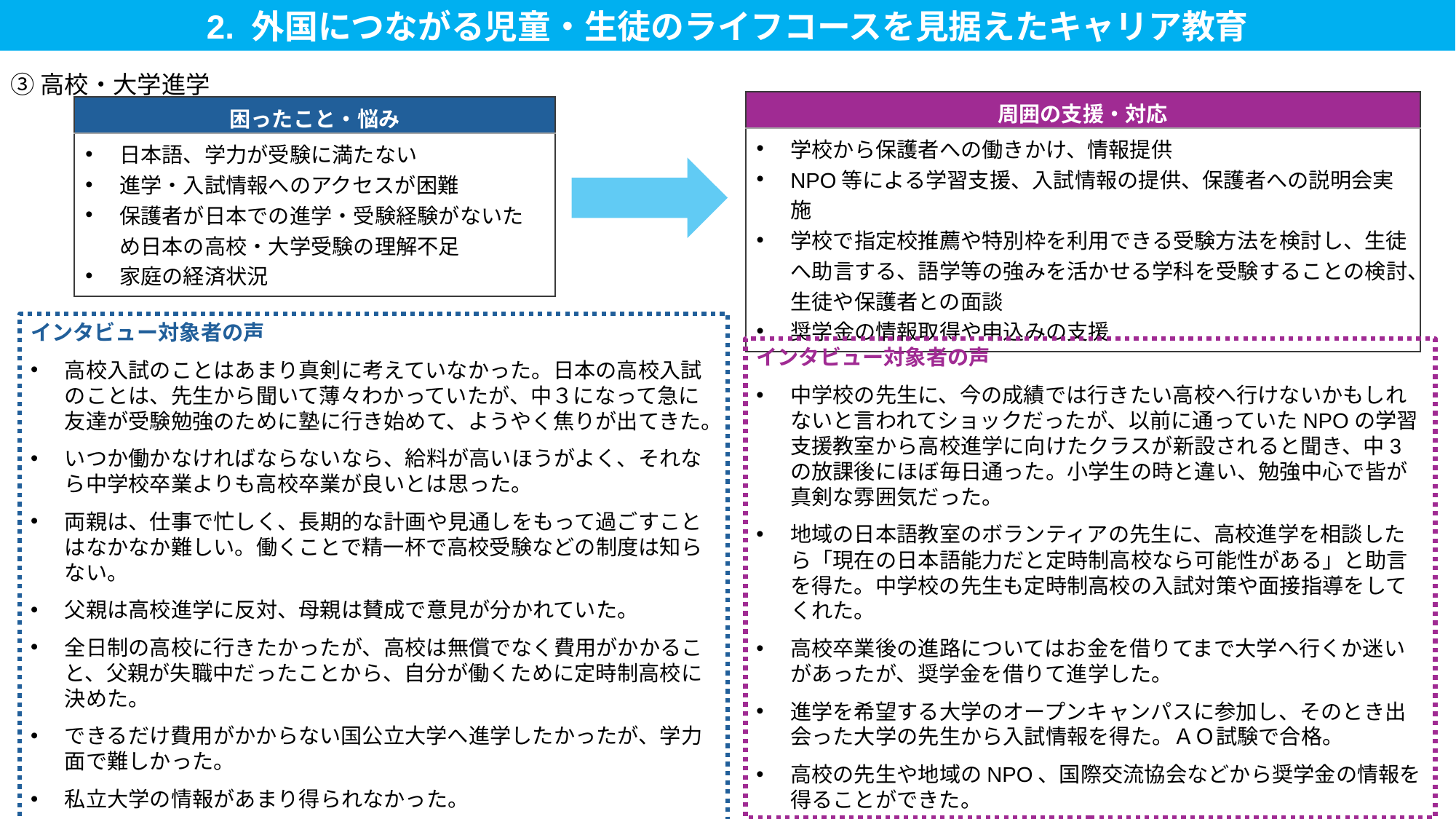

2. 外国につながる児童・生徒のライフコースを見据えたキャリア教育
③高校・大学進学
| 周囲の支援・対応 |
| --- |
| 学校から保護者への働きかけ、情報提供 NPO等による学習支援、入試情報の提供、保護者への説明会実施 学校で指定校推薦や特別枠を利用できる受験方法を検討し、生徒へ助言する、語学等の強みを活かせる学科を受験することの検討、生徒や保護者との面談 奨学金の情報取得や申込みの支援 |
| 困ったこと・悩み |
| --- |
| 日本語、学力が受験に満たない 進学・入試情報へのアクセスが困難 保護者が日本での進学・受験経験がないため日本の高校・大学受験の理解不足 家庭の経済状況 |

インタビュー対象者の声
高校入試のことはあまり真剣に考えていなかった。日本の高校入試のことは、先生から聞いて薄々わかっていたが、中３になって急に友達が受験勉強のために塾に行き始めて、ようやく焦りが出てきた。
いつか働かなければならないなら、給料が高いほうがよく、それなら中学校卒業よりも高校卒業が良いとは思った。
両親は、仕事で忙しく、長期的な計画や見通しをもって過ごすことはなかなか難しい。働くことで精一杯で高校受験などの制度は知らない。
父親は高校進学に反対、母親は賛成で意見が分かれていた。
全日制の高校に行きたかったが、高校は無償でなく費用がかかること、父親が失職中だったことから、自分が働くために定時制高校に決めた。
できるだけ費用がかからない国公立大学へ進学したかったが、学力面で難しかった。
私立大学の情報があまり得られなかった。
経済的な理由から一時期休学して学費を稼いだ。
インタビュー対象者の声
中学校の先生に、今の成績では行きたい高校へ行けないかもしれないと言われてショックだったが、以前に通っていたNPOの学習支援教室から高校進学に向けたクラスが新設されると聞き、中3の放課後にほぼ毎日通った。小学生の時と違い、勉強中心で皆が真剣な雰囲気だった。
地域の日本語教室のボランティアの先生に、高校進学を相談したら「現在の日本語能力だと定時制高校なら可能性がある」と助言を得た。中学校の先生も定時制高校の入試対策や面接指導をしてくれた。
高校卒業後の進路についてはお金を借りてまで大学へ行くか迷いがあったが、奨学金を借りて進学した。
進学を希望する大学のオープンキャンパスに参加し、そのとき出会った大学の先生から入試情報を得た。ＡＯ試験で合格。
高校の先生や地域のNPO、国際交流協会などから奨学金の情報を得ることができた。